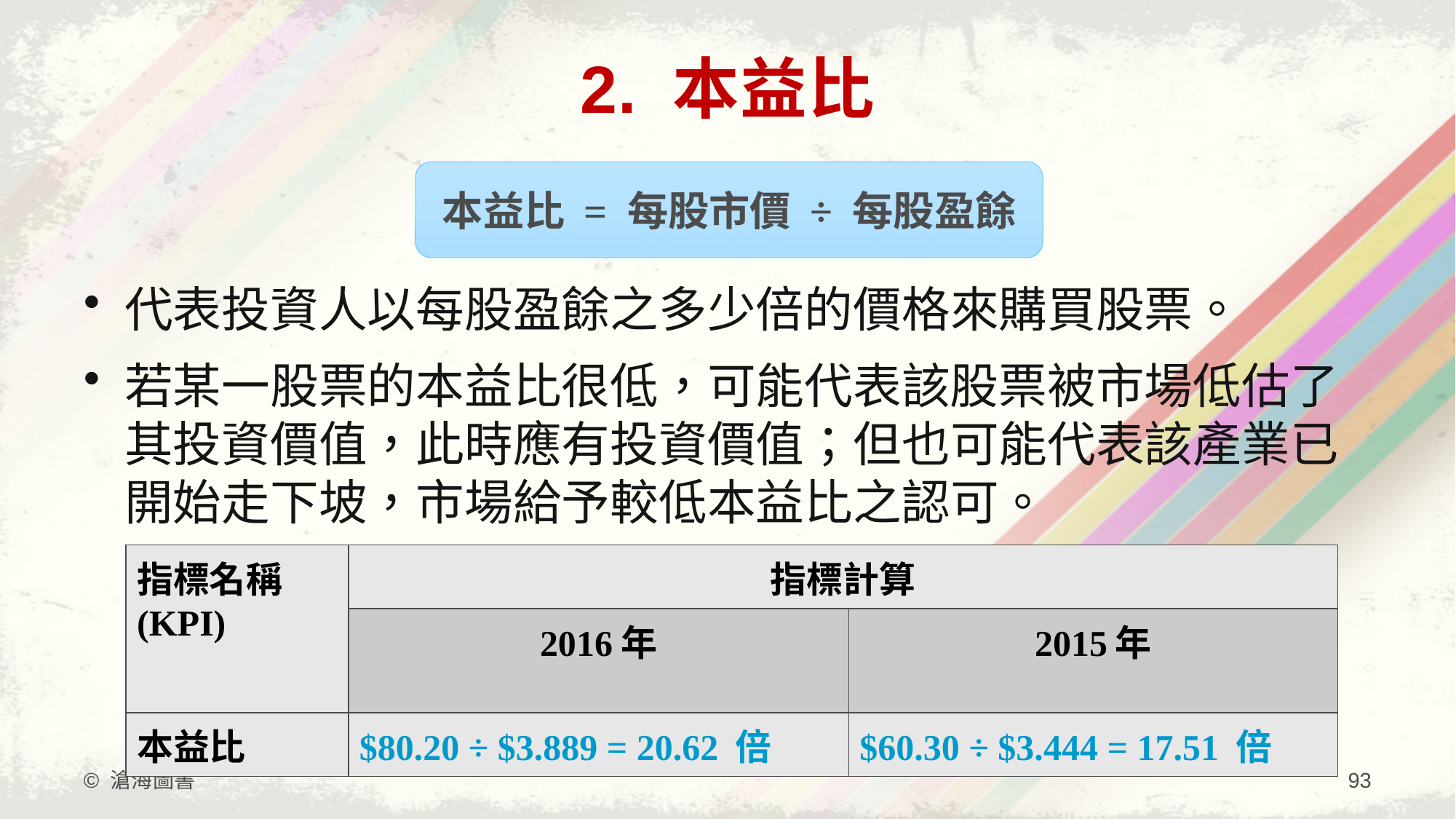

# 2. 本益比
本益比 = 每股市價 ÷ 每股盈餘
代表投資人以每股盈餘之多少倍的價格來購買股票。
若某一股票的本益比很低，可能代表該股票被市場低估了其投資價值，此時應有投資價值；但也可能代表該產業已開始走下坡，市場給予較低本益比之認可。

| 指標名稱 (KPI) | 指標計算 |  |
| --- | --- | --- |
|  | 2016年 | 2015年 |
| 本益比 | $80.20 ÷ $3.889 = 20.62 倍 | $60.30 ÷ $3.444 = 17.51 倍 |
© 滄海圖書
93